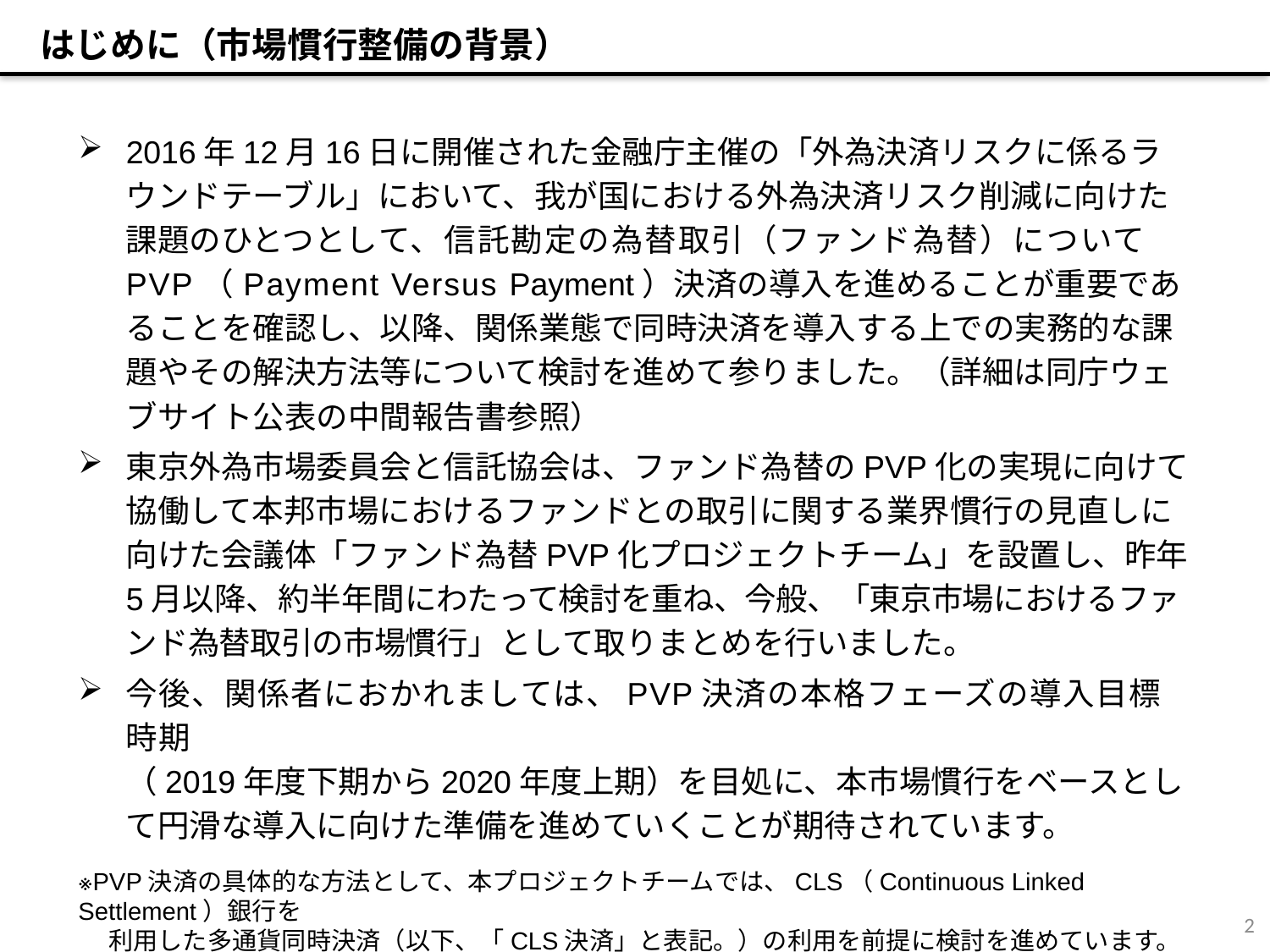

はじめに（市場慣行整備の背景）
2016年12月16日に開催された金融庁主催の「外為決済リスクに係るラウンドテーブル」において、我が国における外為決済リスク削減に向けた課題のひとつとして、信託勘定の為替取引（ファンド為替）についてPVP（Payment Versus Payment）決済の導入を進めることが重要であることを確認し、以降、関係業態で同時決済を導入する上での実務的な課題やその解決方法等について検討を進めて参りました。（詳細は同庁ウェブサイト公表の中間報告書参照）
東京外為市場委員会と信託協会は、ファンド為替のPVP化の実現に向けて協働して本邦市場におけるファンドとの取引に関する業界慣行の見直しに向けた会議体「ファンド為替PVP化プロジェクトチーム」を設置し、昨年5月以降、約半年間にわたって検討を重ね、今般、「東京市場におけるファンド為替取引の市場慣行」として取りまとめを行いました。
今後、関係者におかれましては、PVP決済の本格フェーズの導入目標時期
（2019年度下期から2020年度上期）を目処に、本市場慣行をベースとして円滑な導入に向けた準備を進めていくことが期待されています。
※PVP決済の具体的な方法として、本プロジェクトチームでは、CLS（Continuous Linked Settlement）銀行を
　 利用した多通貨同時決済（以下、「CLS決済」と表記。）の利用を前提に検討を進めています。
2